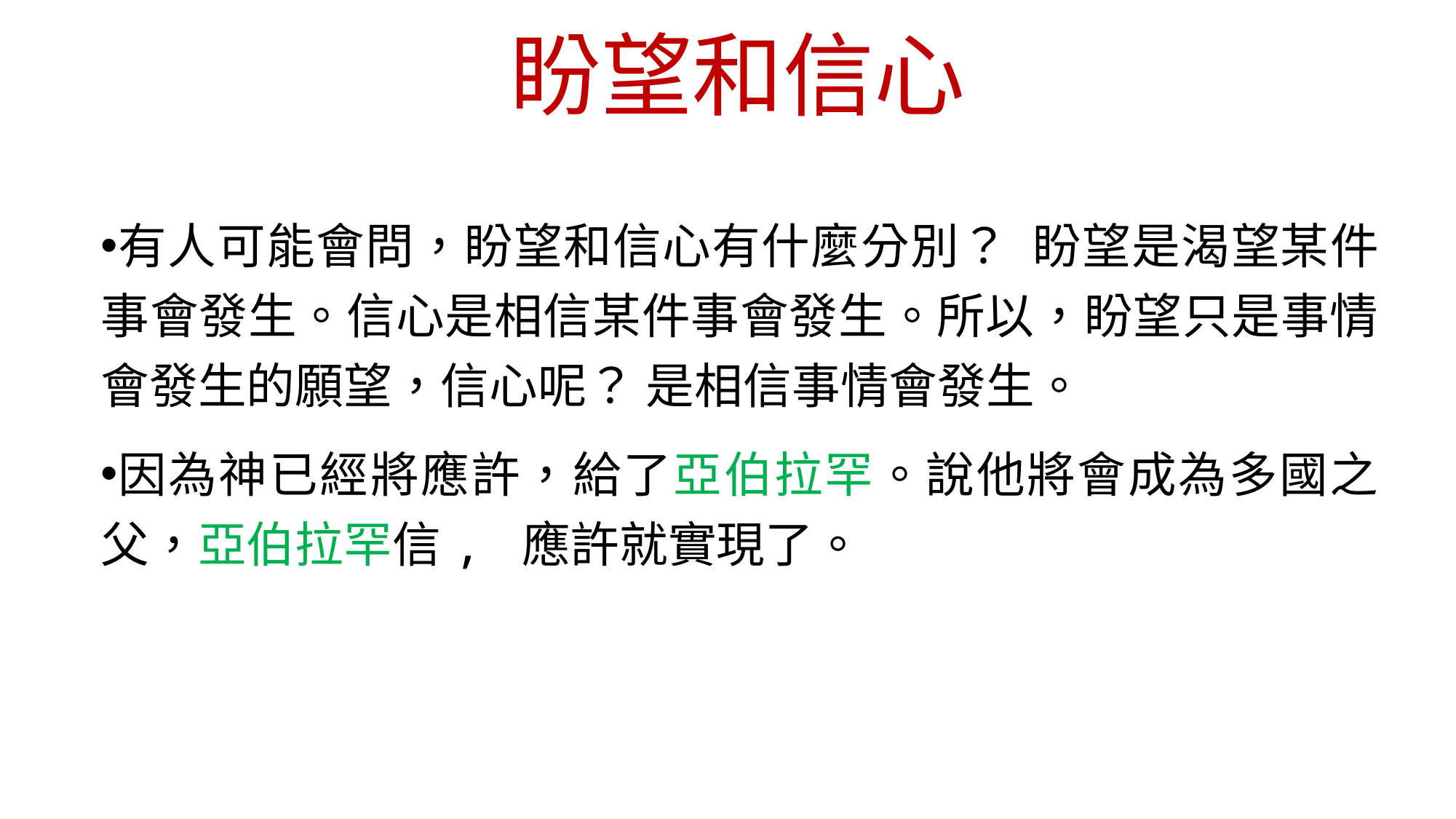

# 盼望和信心
有人可能會問，盼望和信心有什麼分別？  盼望是渴望某件事會發生。信心是相信某件事會發生。所以，盼望只是事情會發生的願望，信心呢？ 是相信事情會發生。
因為神已經將應許，給了亞伯拉罕。說他將會成為多國之父，亞伯拉罕信, 應許就實現了。